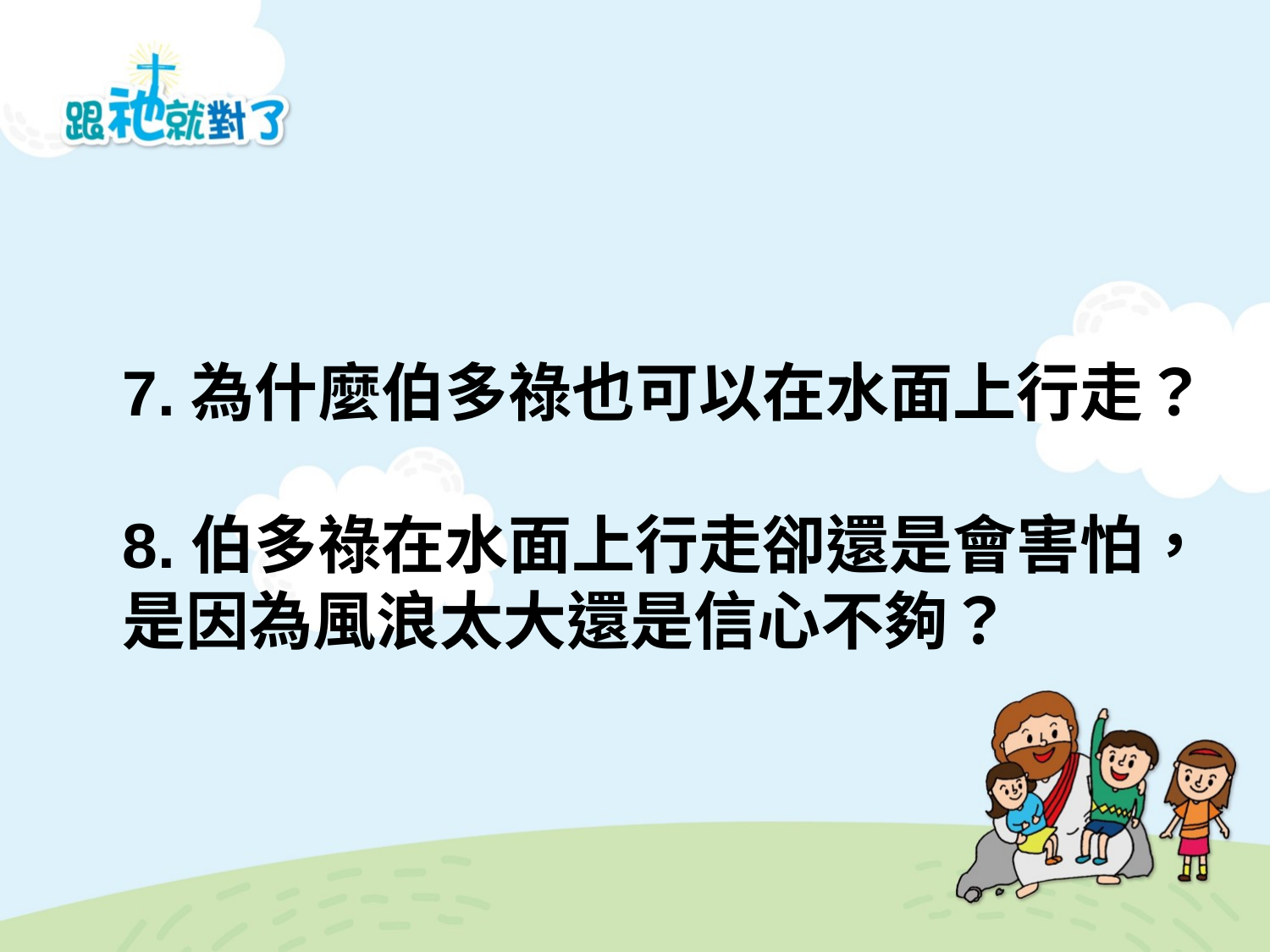

7.為什麼伯多祿也可以在水面上行走？

8.伯多祿在水面上行走卻還是會害怕，是因為風浪太大還是信心不夠？